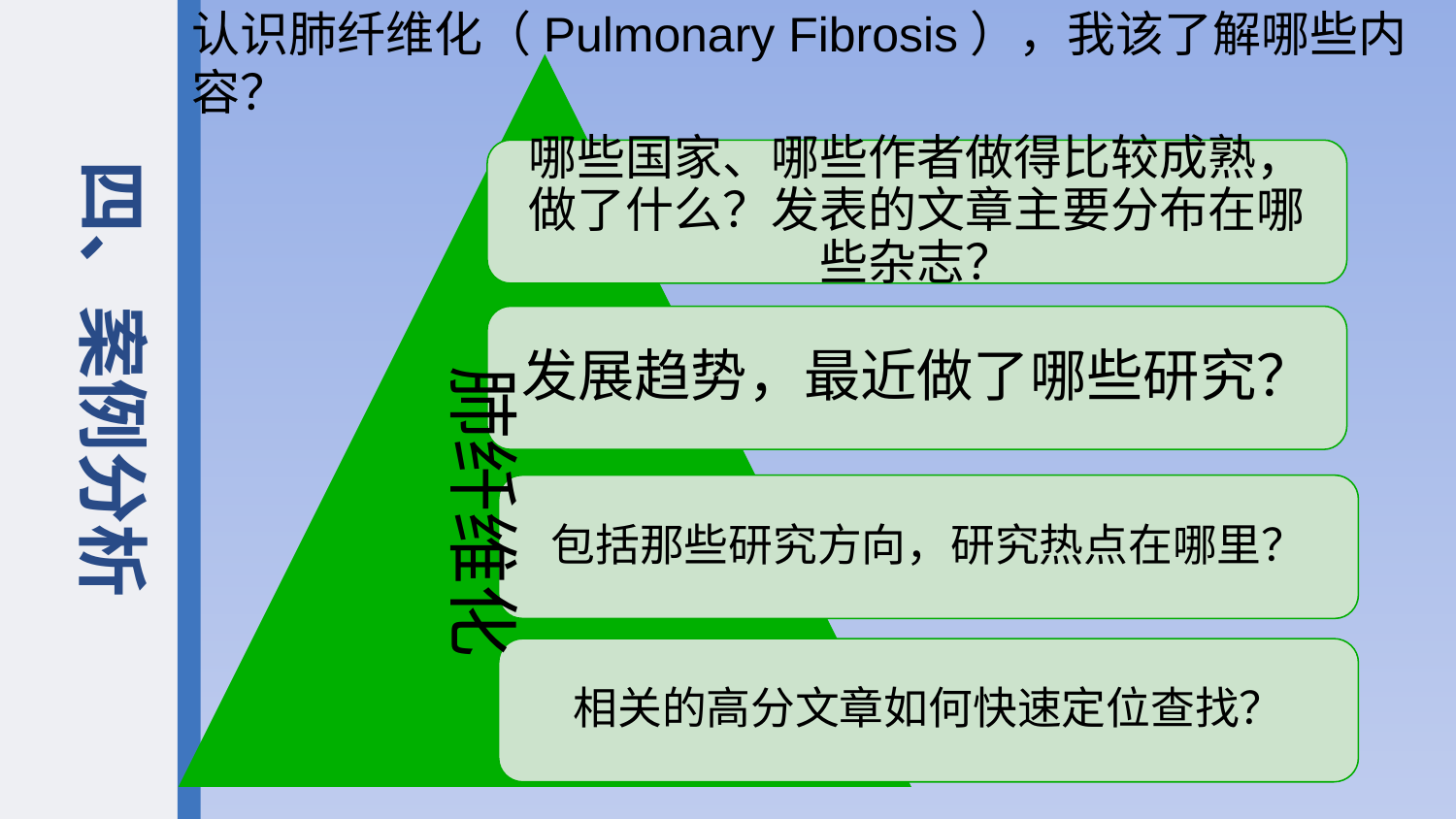

认识肺纤维化（Pulmonary Fibrosis），我该了解哪些内容？

哪些国家、哪些作者做得比较成熟，做了什么？发表的文章主要分布在哪些杂志？
发展趋势，最近做了哪些研究？
包括那些研究方向，研究热点在哪里？
相关的高分文章如何快速定位查找？
四、案例分析
肺纤维化